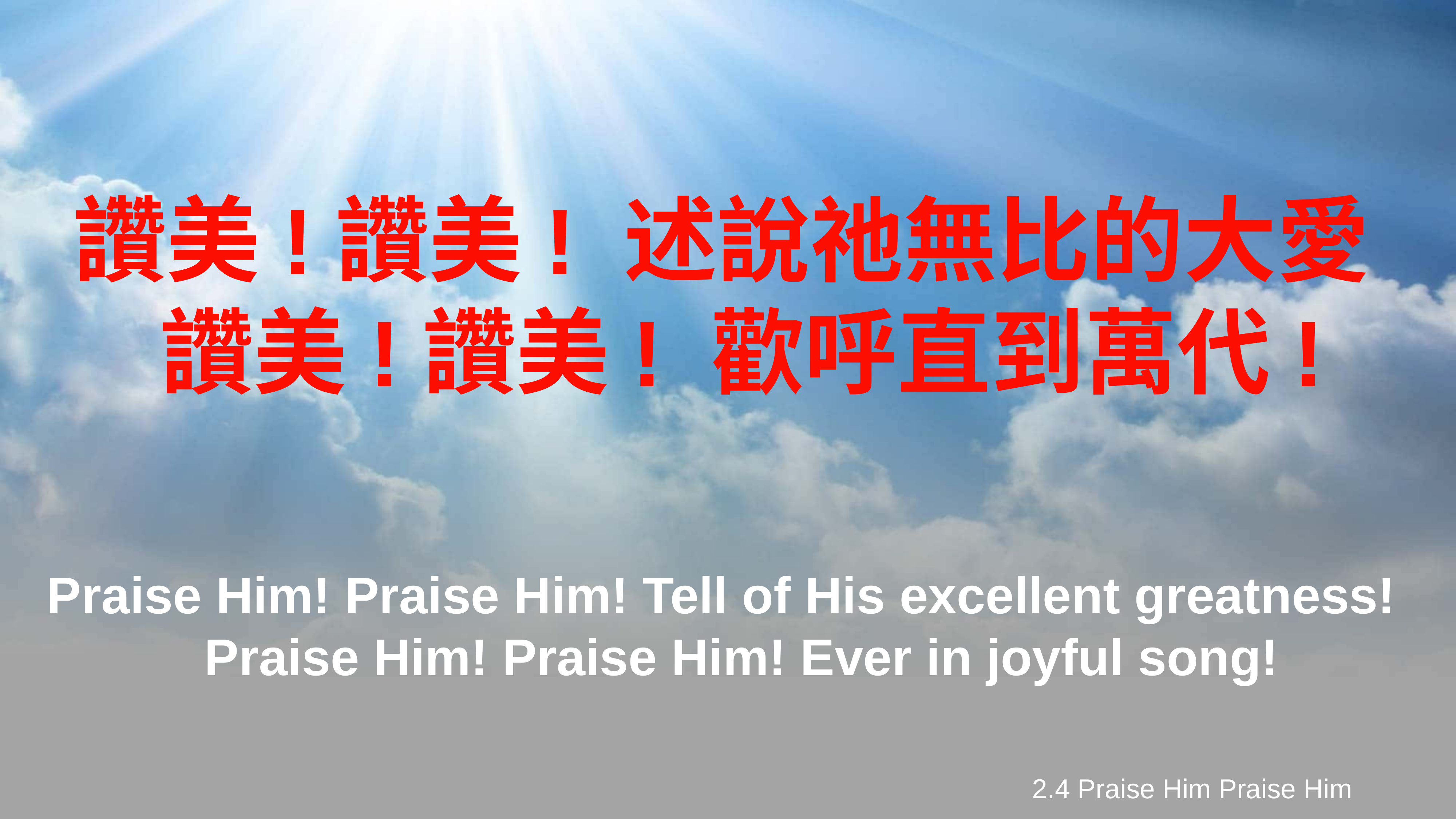

讚美!讚美! 述說祂無比的大愛
讚美!讚美! 歡呼直到萬代!
Praise Him! Praise Him! Tell of His excellent greatness! Praise Him! Praise Him! Ever in joyful song!
2.4 Praise Him Praise Him